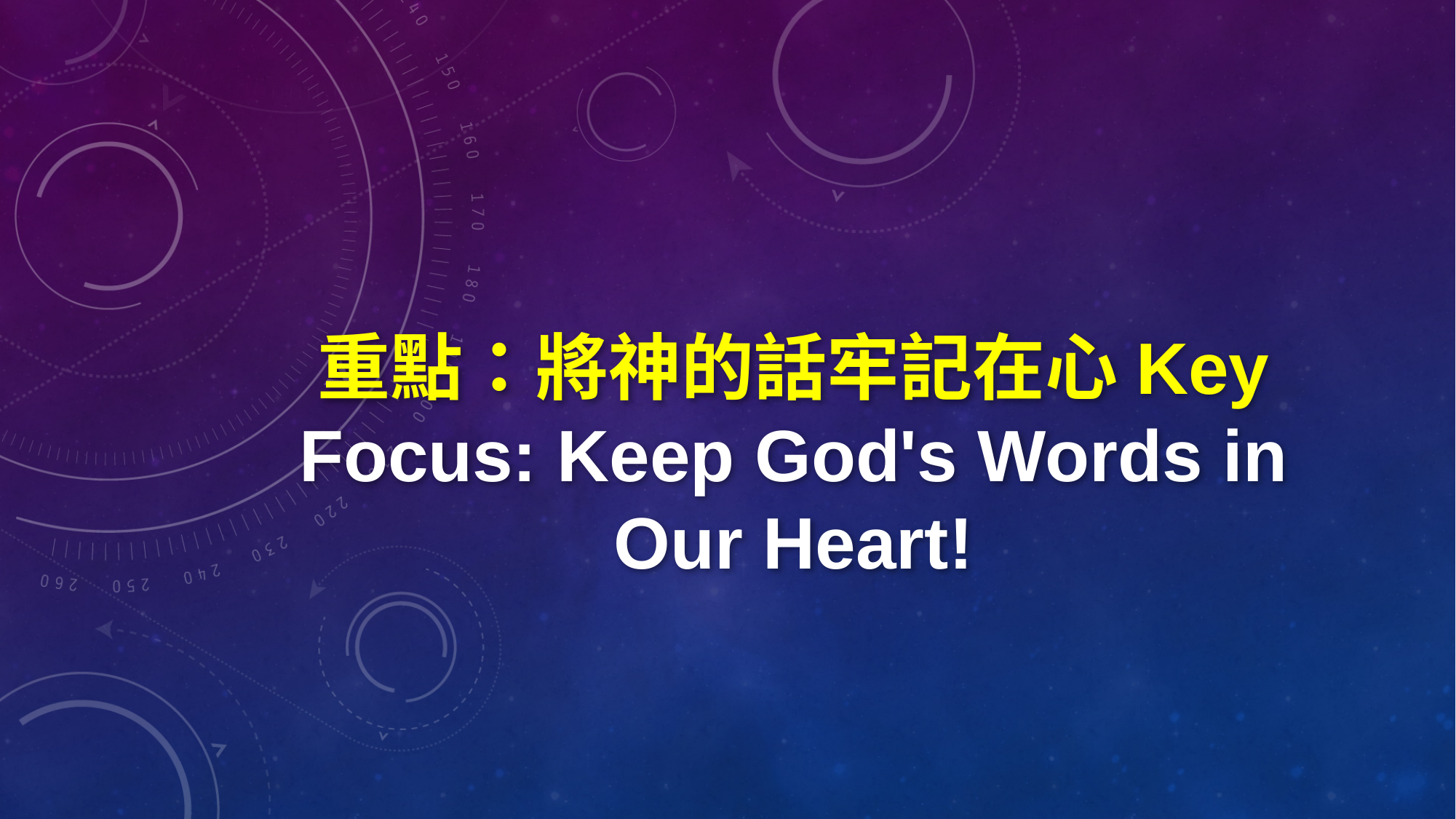

重點：將神的話牢記在心Key Focus: Keep God's Words in Our Heart!